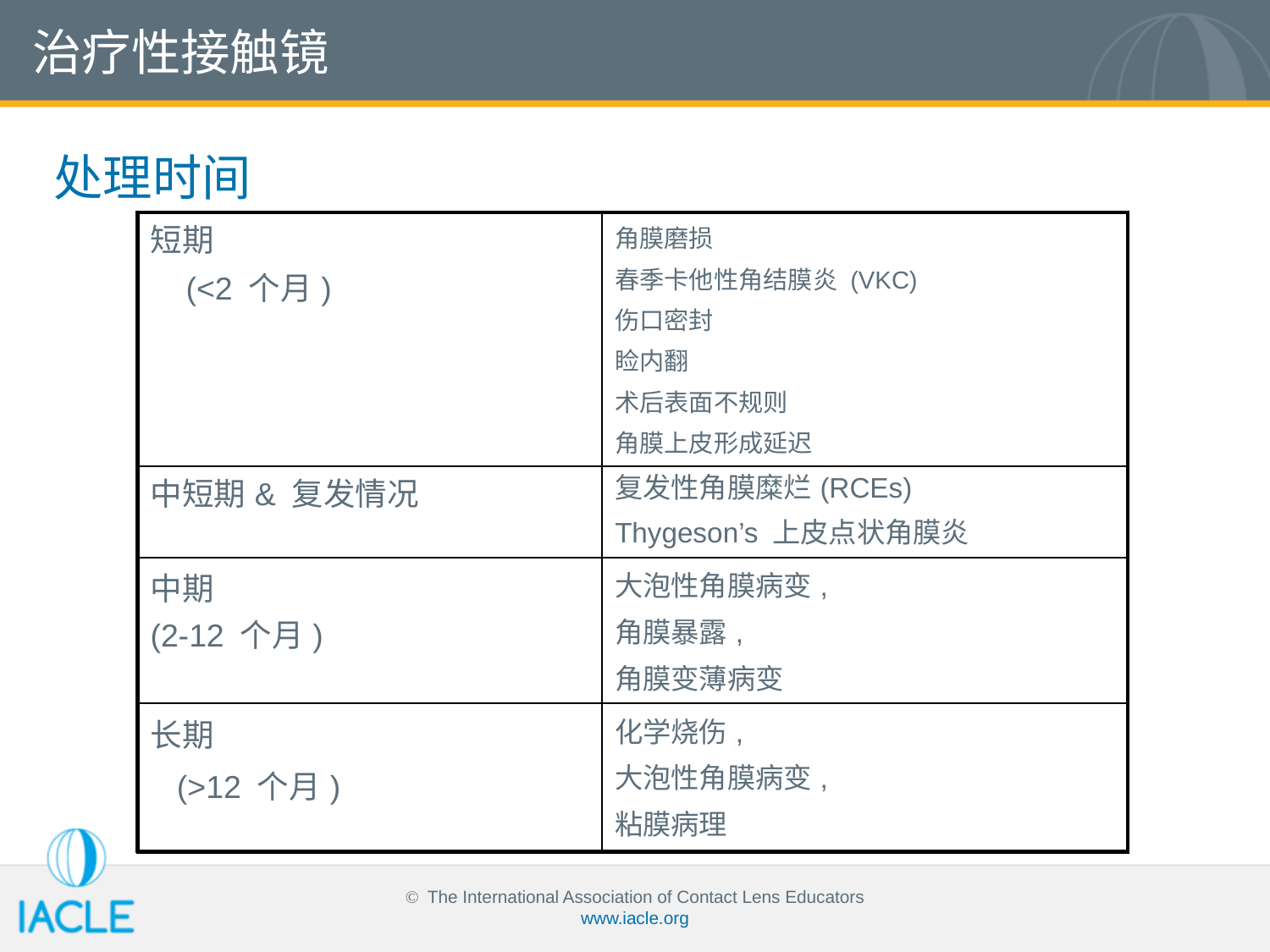

治疗性接触镜
处理时间
| 短期 (<2 个月) | 角膜磨损 春季卡他性角结膜炎 (VKC) 伤口密封 睑内翻 术后表面不规则 角膜上皮形成延迟 |
| --- | --- |
| 中短期& 复发情况 | 复发性角膜糜烂(RCEs) Thygeson’s 上皮点状角膜炎 |
| 中期 (2-12 个月) | 大泡性角膜病变, 角膜暴露, 角膜变薄病变 |
| 长期 (>12 个月) | 化学烧伤, 大泡性角膜病变, 粘膜病理 |